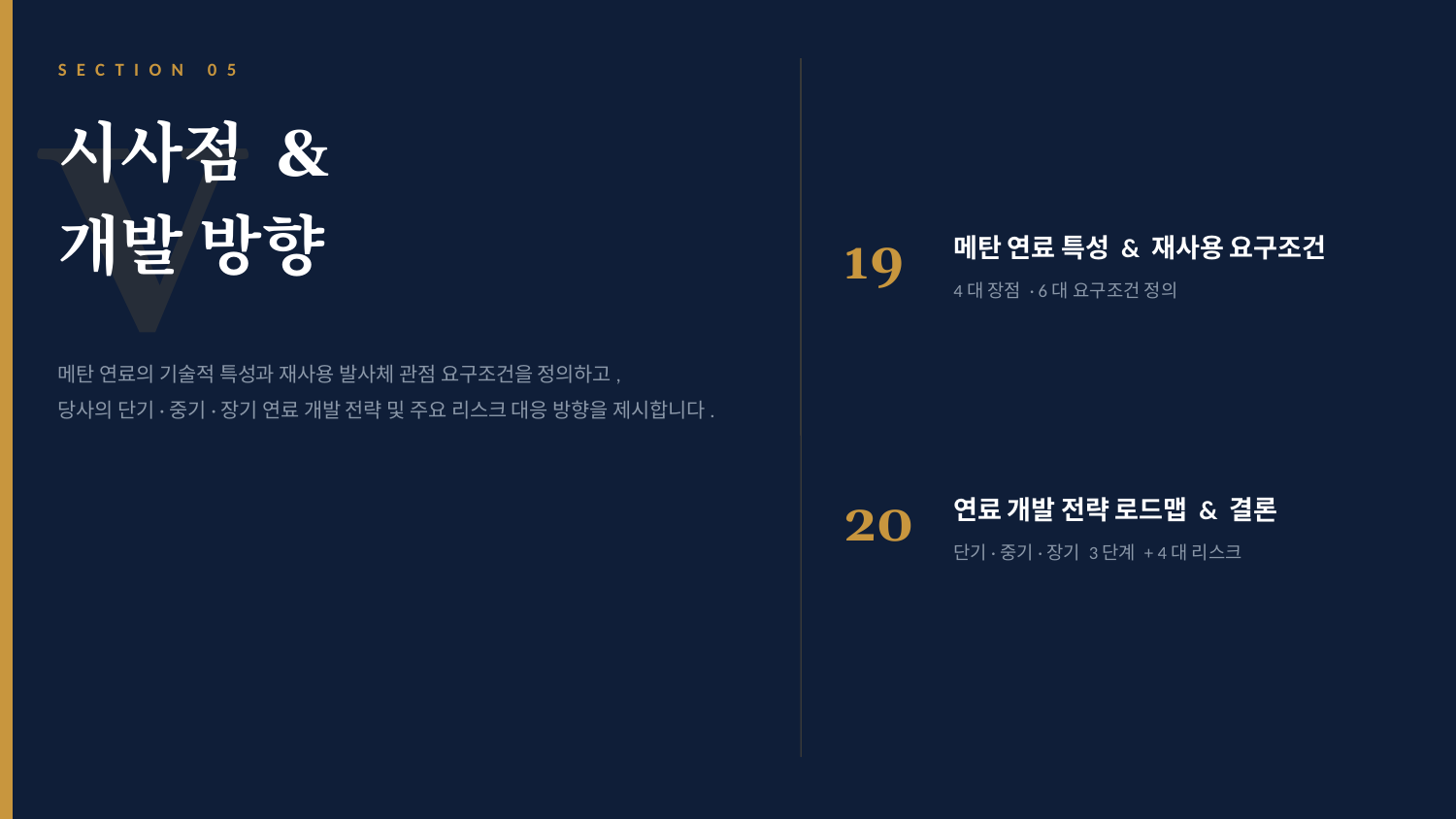

V
SECTION 05

시사점 &
개발 방향
19
메탄 연료 특성 & 재사용 요구조건
4대 장점 · 6대 요구조건 정의
메탄 연료의 기술적 특성과 재사용 발사체 관점 요구조건을 정의하고,
당사의 단기·중기·장기 연료 개발 전략 및 주요 리스크 대응 방향을 제시합니다.
20
연료 개발 전략 로드맵 & 결론
단기·중기·장기 3단계 + 4대 리스크